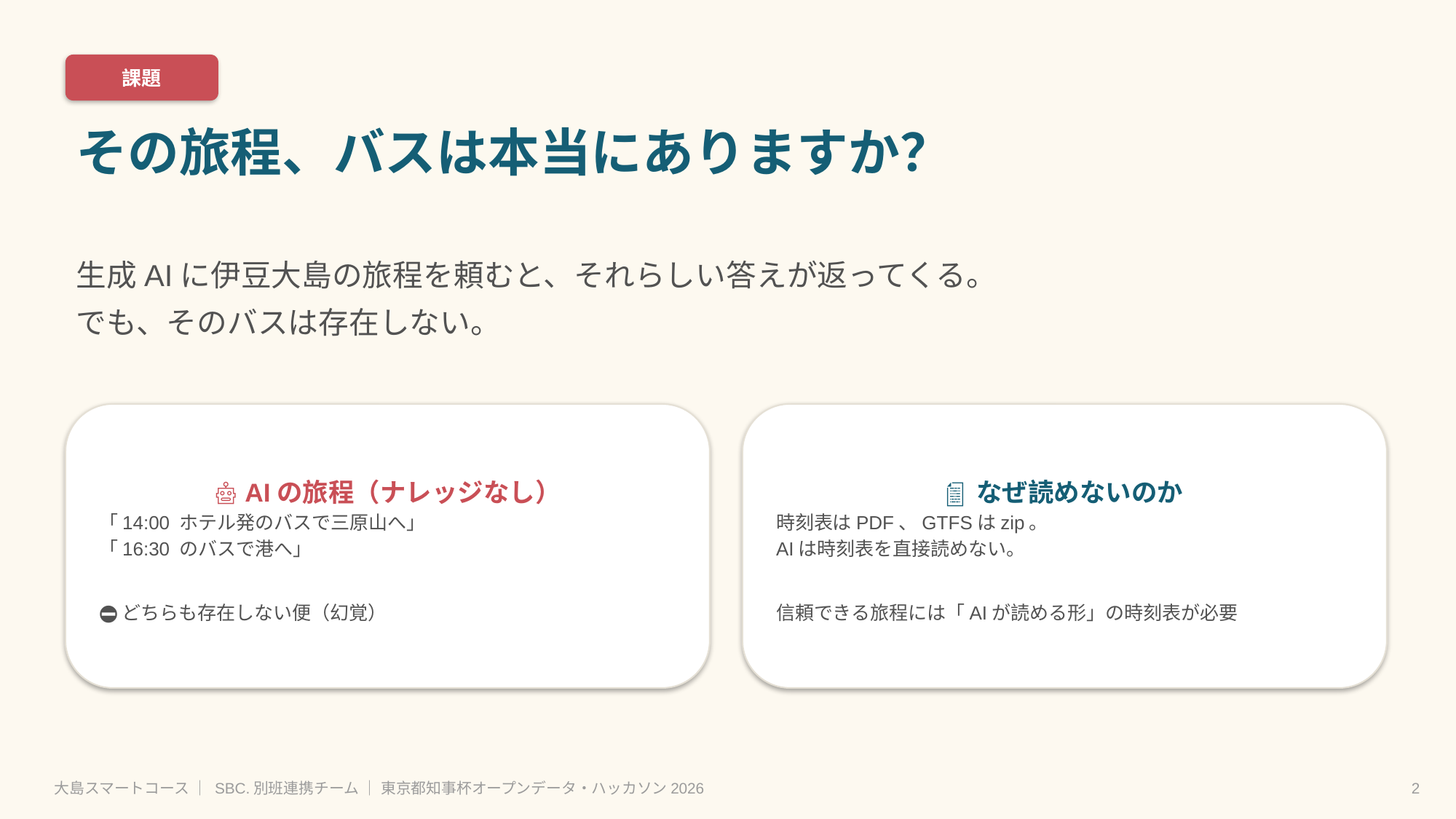

課題
その旅程、バスは本当にありますか？
生成AIに伊豆大島の旅程を頼むと、それらしい答えが返ってくる。
でも、そのバスは存在しない。
🤖 AIの旅程（ナレッジなし）
「14:00 ホテル発のバスで三原山へ」
「16:30 のバスで港へ」
⛔ どちらも存在しない便（幻覚）
📄 なぜ読めないのか
時刻表はPDF、GTFSはzip。
AIは時刻表を直接読めない。
信頼できる旅程には「AIが読める形」の時刻表が必要
大島スマートコース ｜ SBC.別班連携チーム ｜ 東京都知事杯オープンデータ・ハッカソン2026
2